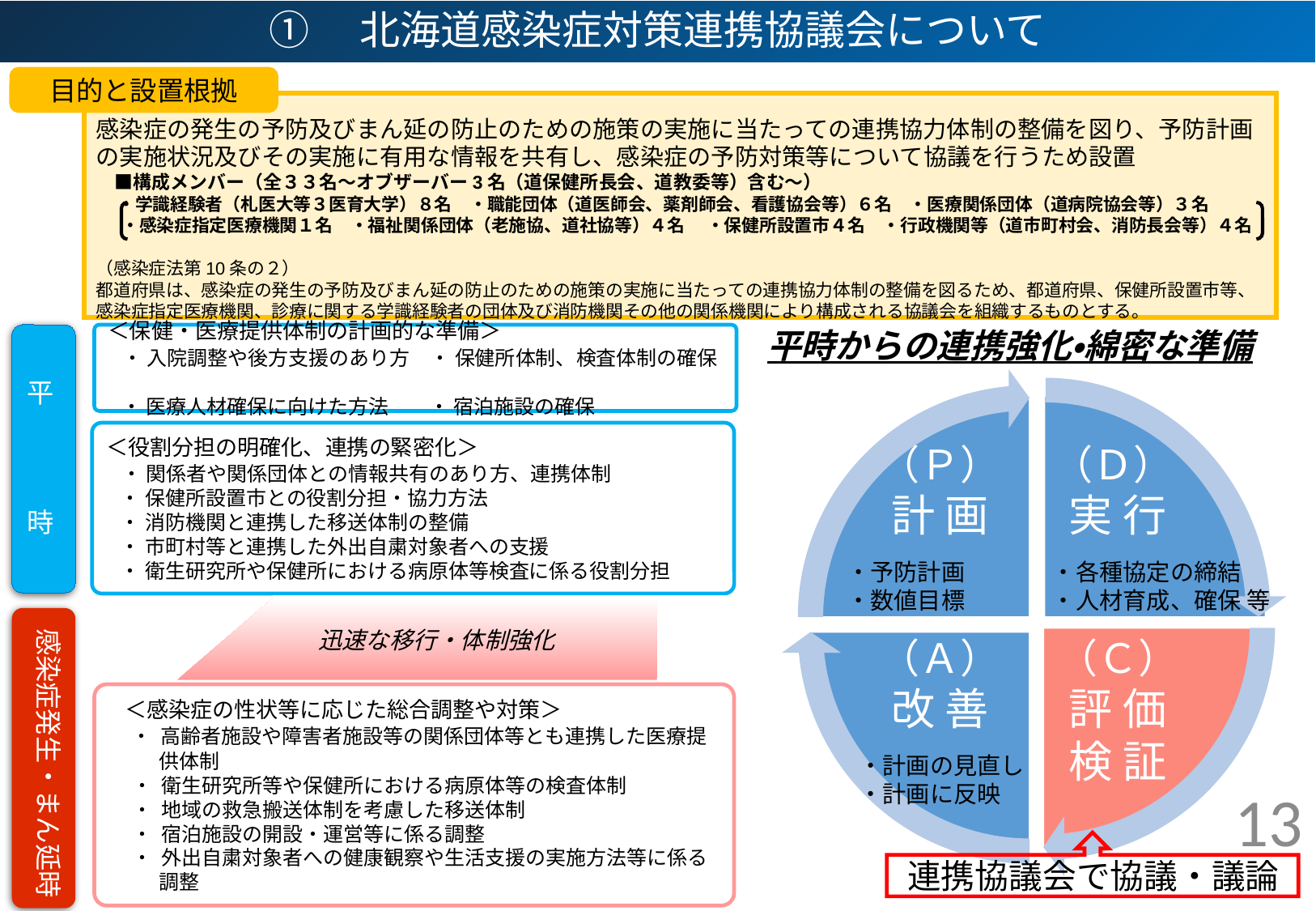

①　北海道感染症対策連携協議会について
目的と設置根拠

感染症の発生の予防及びまん延の防止のための施策の実施に当たっての連携協力体制の整備を図り、予防計画
の実施状況及びその実施に有用な情報を共有し、感染症の予防対策等について協議を行うため設置
　■構成メンバー（全３３名～オブザーバー3名（道保健所長会、道教委等）含む～）
　 ・学識経験者（札医大等３医育大学）８名　・職能団体（道医師会、薬剤師会、看護協会等）６名　・医療関係団体（道病院協会等）３名
 　・感染症指定医療機関１名　・福祉関係団体（老施協、道社協等）４名　 ・保健所設置市４名　・行政機関等（道市町村会、消防長会等）４名
（感染症法第10条の２）
都道府県は、感染症の発生の予防及びまん延の防止のための施策の実施に当たっての連携協力体制の整備を図るため、都道府県、保健所設置市等、感染症指定医療機関、診療に関する学識経験者の団体及び消防機関その他の関係機関により構成される協議会を組織するものとする。

平時からの連携強化・綿密な準備
＜保健・医療提供体制の計画的な準備＞
  ・ 入院調整や後方支援のあり方　・ 保健所体制、検査体制の確保
  ・ 医療人材確保に向けた方法　　・ 宿泊施設の確保

（Ｐ）
計 画

　　・予防計画
　　・数値目標
（Ｄ）
実 行

　　　　・各種協定の締結
　　　　・人材育成、確保 等
平

時

＜役割分担の明確化、連携の緊密化＞
  ・ 関係者や関係団体との情報共有のあり方、連携体制
  ・ 保健所設置市との役割分担・協力方法
  ・ 消防機関と連携した移送体制の整備
  ・ 市町村等と連携した外出自粛対象者への支援
  ・ 衛生研究所や保健所における病原体等検査に係る役割分担

迅速な移行・体制強化
感染症発生・まん延時
（Ｃ）
評 価
検 証

（Ａ）
改 善

　　・計画の見直し
　　・計画に反映

  ＜感染症の性状等に応じた総合調整や対策＞
　・  高齢者施設や障害者施設等の関係団体等とも連携した医療提
　　  供体制
    ・  衛生研究所等や保健所における病原体等の検査体制
    ・  地域の救急搬送体制を考慮した移送体制
    ・  宿泊施設の開設・運営等に係る調整
    ・  外出自粛対象者への健康観察や生活支援の実施方法等に係る
          調整

13

連携協議会で協議・議論